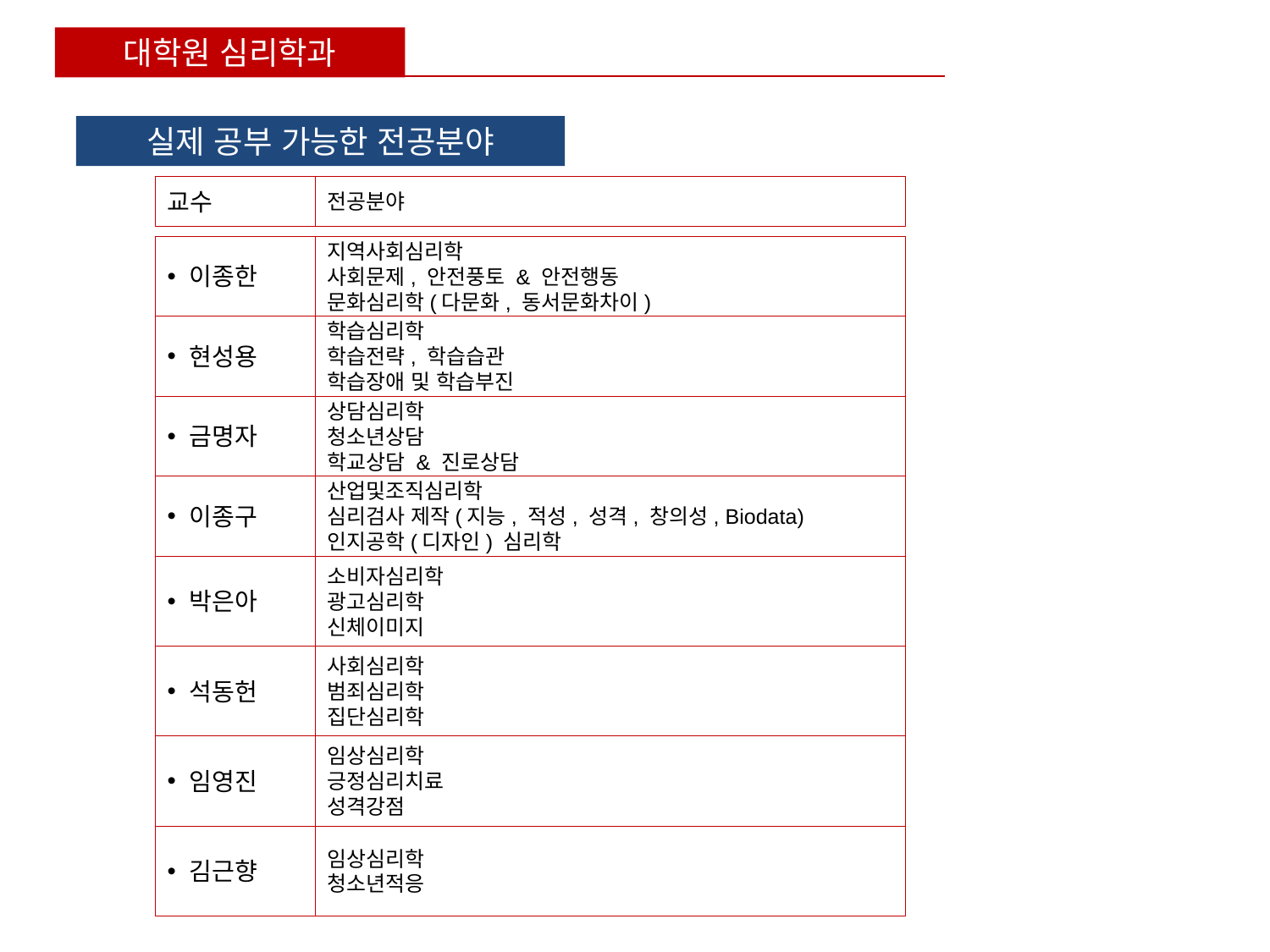

대학원 심리학과
실제 공부 가능한 전공분야
교수
전공분야
 이종한
지역사회심리학
사회문제, 안전풍토 & 안전행동
문화심리학(다문화, 동서문화차이)
 현성용
학습심리학
학습전략, 학습습관
학습장애 및 학습부진
 금명자
상담심리학
청소년상담
학교상담 & 진로상담
 이종구
산업및조직심리학
심리검사 제작(지능, 적성, 성격, 창의성, Biodata)
인지공학(디자인) 심리학
 박은아
소비자심리학
광고심리학
신체이미지
 석동헌
사회심리학
범죄심리학
집단심리학
 임영진
임상심리학
긍정심리치료
성격강점
 김근향
임상심리학
청소년적응